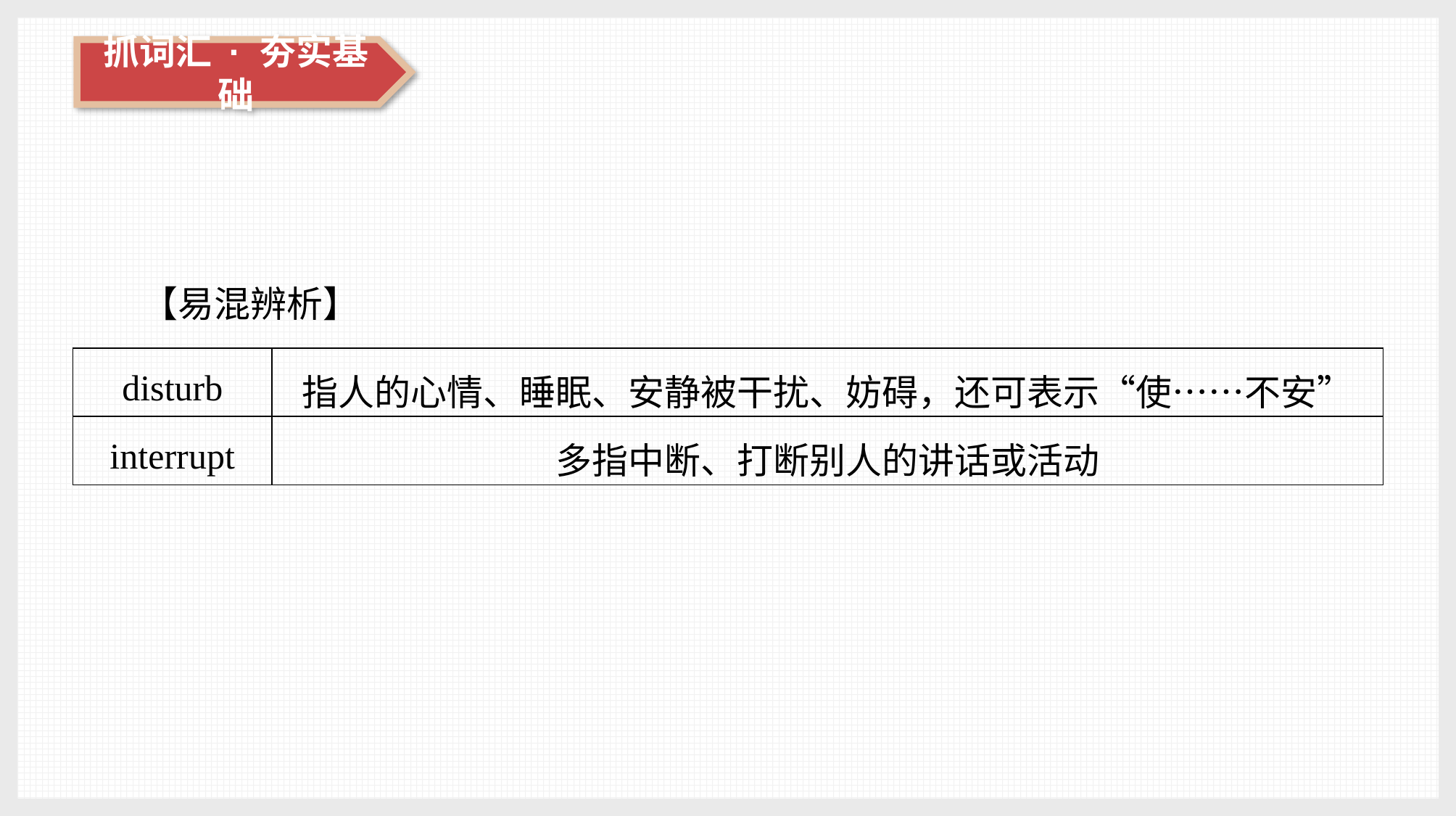

【易混辨析】
| disturb | 指人的心情、睡眠、安静被干扰、妨碍，还可表示“使……不安” |
| --- | --- |
| interrupt | 多指中断、打断别人的讲话或活动 |